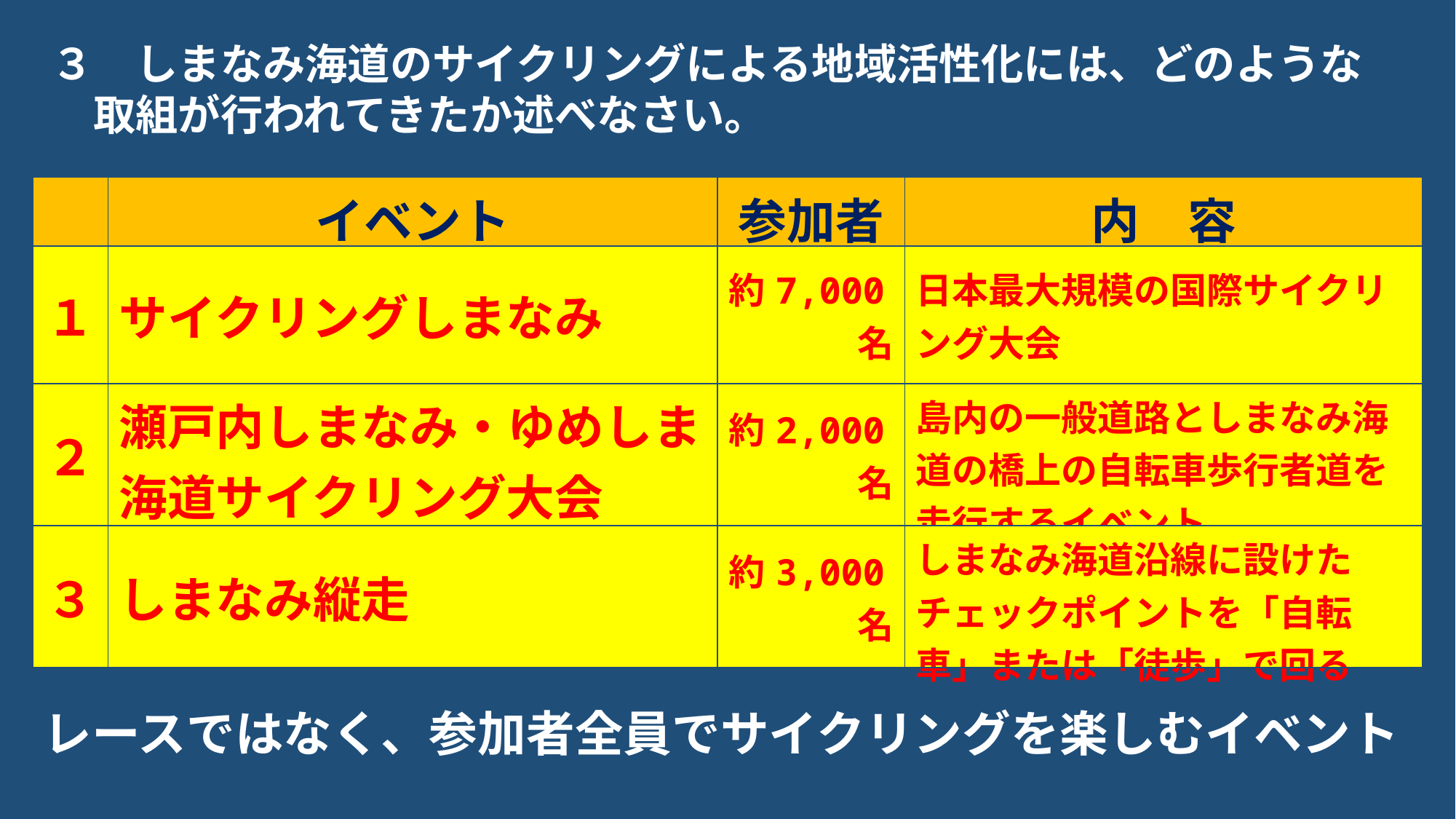

３　しまなみ海道のサイクリングによる地域活性化には、どのような
　取組が行われてきたか述べなさい。
|  | イベント | 参加者 | 内　容 |
| --- | --- | --- | --- |
| １ | サイクリングしまなみ | 約7,000名 | 日本最大規模の国際サイクリング大会 |
| ２ | 瀬戸内しまなみ・ゆめしま海道サイクリング大会 | 約2,000名 | 島内の一般道路としまなみ海道の橋上の自転車歩行者道を走行するイベント |
| ３ | しまなみ縦走 | 約3,000名 | しまなみ海道沿線に設けた チェックポイントを「自転車」または「徒歩」で回る |
レースではなく、参加者全員でサイクリングを楽しむイベント